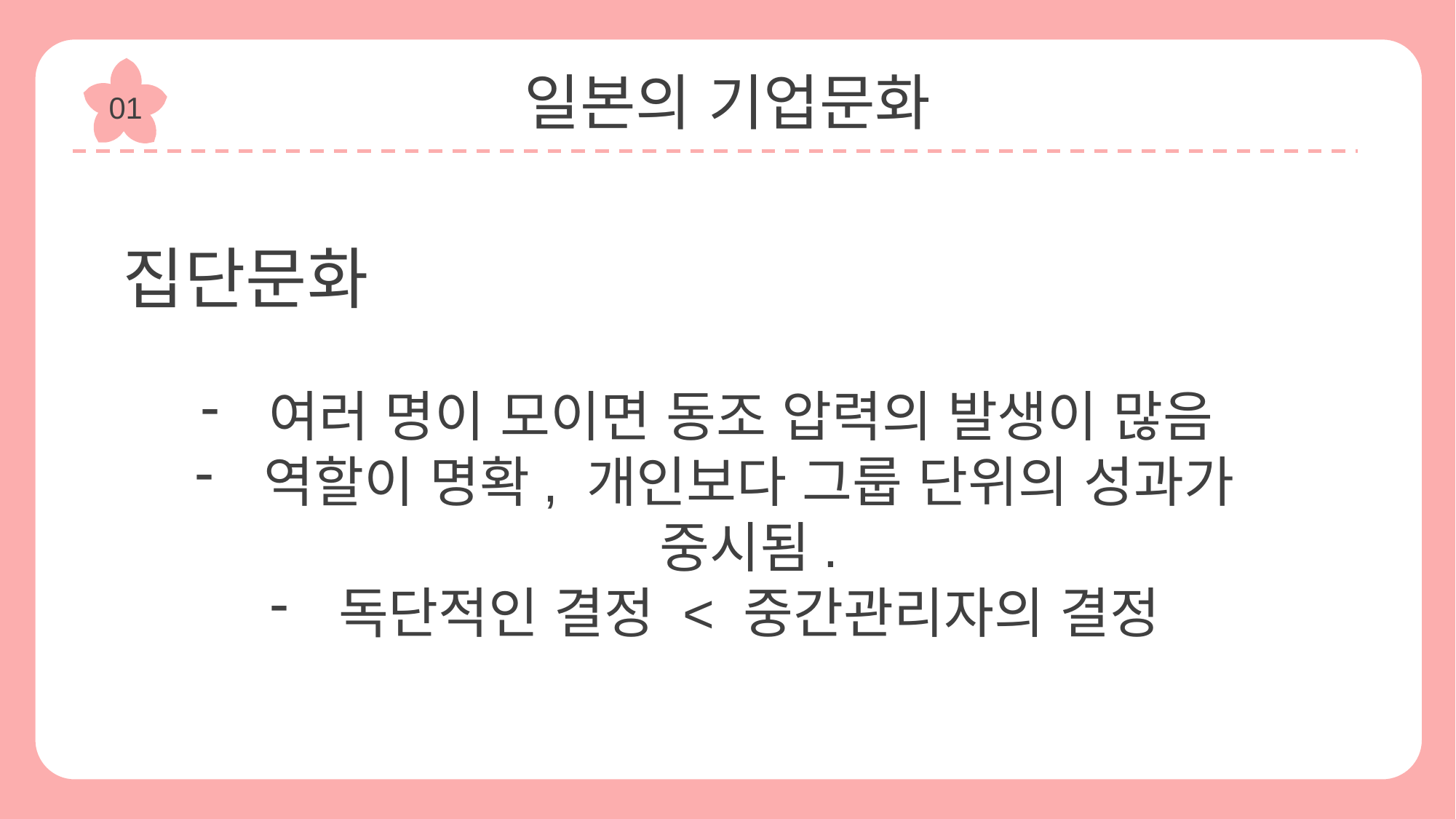

일본의 기업문화

01
집단문화

여러 명이 모이면 동조 압력의 발생이 많음
역할이 명확, 개인보다 그룹 단위의 성과가 중시됨.
독단적인 결정 < 중간관리자의 결정